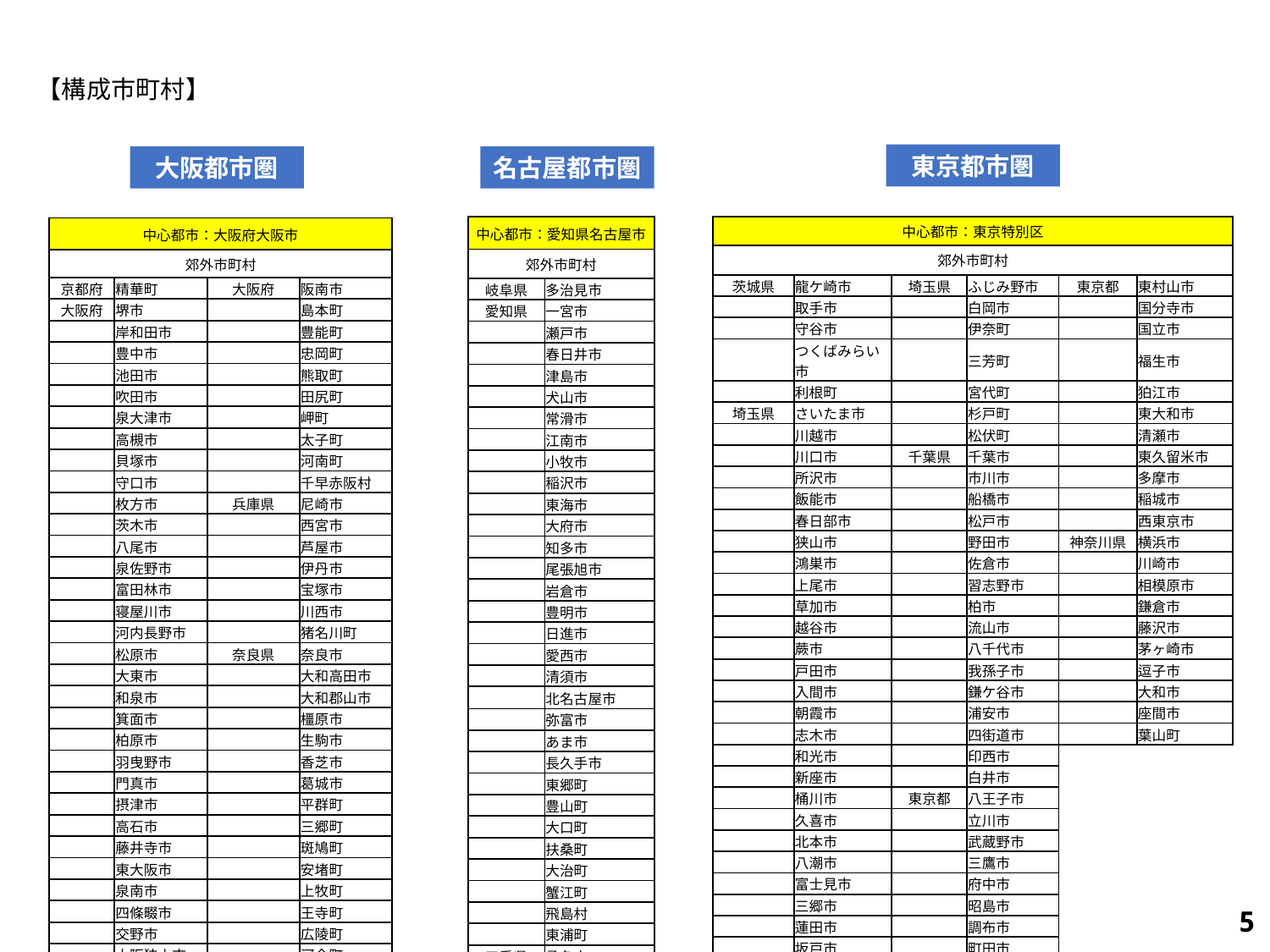

【構成市町村】
東京都市圏
名古屋都市圏
大阪都市圏
| 中心都市：愛知県名古屋市 | 名古屋市 |
| --- | --- |
| 郊外市町村 |  |
| 岐阜県 | 多治見市 |
| 愛知県 | 一宮市 |
|  | 瀬戸市 |
|  | 春日井市 |
|  | 津島市 |
|  | 犬山市 |
|  | 常滑市 |
|  | 江南市 |
|  | 小牧市 |
|  | 稲沢市 |
|  | 東海市 |
|  | 大府市 |
|  | 知多市 |
|  | 尾張旭市 |
|  | 岩倉市 |
|  | 豊明市 |
|  | 日進市 |
|  | 愛西市 |
|  | 清須市 |
|  | 北名古屋市 |
|  | 弥富市 |
|  | あま市 |
|  | 長久手市 |
|  | 東郷町 |
|  | 豊山町 |
|  | 大口町 |
|  | 扶桑町 |
|  | 大治町 |
|  | 蟹江町 |
|  | 飛島村 |
|  | 東浦町 |
| 三重県 | 桑名市 |
|  | 木曽岬町 |
| 中心都市：東京特別区 | 特別区部 |  |  |  |  |
| --- | --- | --- | --- | --- | --- |
| 郊外市町村 |  |  |  |  |  |
| 茨城県 | 龍ケ崎市 | 埼玉県 | ふじみ野市 | 東京都 | 東村山市 |
|  | 取手市 |  | 白岡市 |  | 国分寺市 |
|  | 守谷市 |  | 伊奈町 |  | 国立市 |
|  | つくばみらい市 |  | 三芳町 |  | 福生市 |
|  | 利根町 |  | 宮代町 |  | 狛江市 |
| 埼玉県 | さいたま市 |  | 杉戸町 |  | 東大和市 |
|  | 川越市 |  | 松伏町 |  | 清瀬市 |
|  | 川口市 | 千葉県 | 千葉市 |  | 東久留米市 |
|  | 所沢市 |  | 市川市 |  | 多摩市 |
|  | 飯能市 |  | 船橋市 |  | 稲城市 |
|  | 春日部市 |  | 松戸市 |  | 西東京市 |
|  | 狭山市 |  | 野田市 | 神奈川県 | 横浜市 |
|  | 鴻巣市 |  | 佐倉市 |  | 川崎市 |
|  | 上尾市 |  | 習志野市 |  | 相模原市 |
|  | 草加市 |  | 柏市 |  | 鎌倉市 |
|  | 越谷市 |  | 流山市 |  | 藤沢市 |
|  | 蕨市 |  | 八千代市 |  | 茅ヶ崎市 |
|  | 戸田市 |  | 我孫子市 |  | 逗子市 |
|  | 入間市 |  | 鎌ケ谷市 |  | 大和市 |
|  | 朝霞市 |  | 浦安市 |  | 座間市 |
|  | 志木市 |  | 四街道市 |  | 葉山町 |
|  | 和光市 |  | 印西市 |  |  |
|  | 新座市 |  | 白井市 |  |  |
|  | 桶川市 | 東京都 | 八王子市 |  |  |
|  | 久喜市 |  | 立川市 |  |  |
|  | 北本市 |  | 武蔵野市 |  |  |
|  | 八潮市 |  | 三鷹市 |  |  |
|  | 富士見市 |  | 府中市 |  |  |
|  | 三郷市 |  | 昭島市 |  |  |
|  | 蓮田市 |  | 調布市 |  |  |
|  | 坂戸市 |  | 町田市 |  |  |
|  | 幸手市 |  | 小金井市 |  |  |
|  | 鶴ヶ島市 |  | 小平市 |  |  |
|  | 吉川市 |  | 日野市 |  |  |
| 中心都市：大阪府大阪市 | 大阪市 |  |  |
| --- | --- | --- | --- |
| 郊外市町村 |  |  |  |
| 京都府 | 精華町 | 大阪府 | 阪南市 |
| 大阪府 | 堺市 |  | 島本町 |
|  | 岸和田市 |  | 豊能町 |
|  | 豊中市 |  | 忠岡町 |
|  | 池田市 |  | 熊取町 |
|  | 吹田市 |  | 田尻町 |
|  | 泉大津市 |  | 岬町 |
|  | 高槻市 |  | 太子町 |
|  | 貝塚市 |  | 河南町 |
|  | 守口市 |  | 千早赤阪村 |
|  | 枚方市 | 兵庫県 | 尼崎市 |
|  | 茨木市 |  | 西宮市 |
|  | 八尾市 |  | 芦屋市 |
|  | 泉佐野市 |  | 伊丹市 |
|  | 富田林市 |  | 宝塚市 |
|  | 寝屋川市 |  | 川西市 |
|  | 河内長野市 |  | 猪名川町 |
|  | 松原市 | 奈良県 | 奈良市 |
|  | 大東市 |  | 大和高田市 |
|  | 和泉市 |  | 大和郡山市 |
|  | 箕面市 |  | 橿原市 |
|  | 柏原市 |  | 生駒市 |
|  | 羽曳野市 |  | 香芝市 |
|  | 門真市 |  | 葛城市 |
|  | 摂津市 |  | 平群町 |
|  | 高石市 |  | 三郷町 |
|  | 藤井寺市 |  | 斑鳩町 |
|  | 東大阪市 |  | 安堵町 |
|  | 泉南市 |  | 上牧町 |
|  | 四條畷市 |  | 王寺町 |
|  | 交野市 |  | 広陵町 |
|  | 大阪狭山市 |  | 河合町 |
5